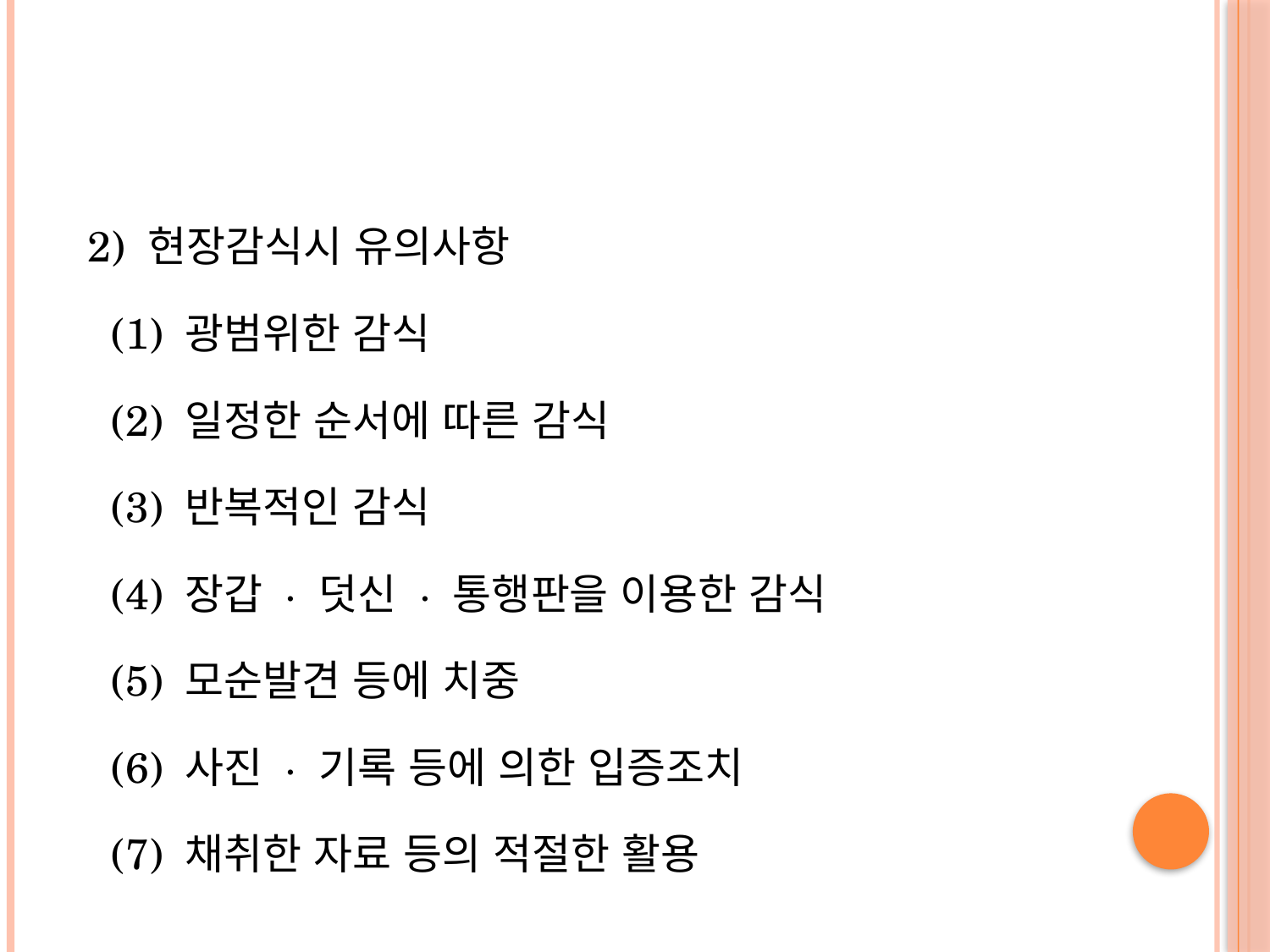

#
 2) 현장감식시 유의사항
   (1) 광범위한 감식
   (2) 일정한 순서에 따른 감식
   (3) 반복적인 감식
   (4) 장갑 · 덧신 · 통행판을 이용한 감식
   (5) 모순발견 등에 치중
   (6) 사진 · 기록 등에 의한 입증조치
   (7) 채취한 자료 등의 적절한 활용